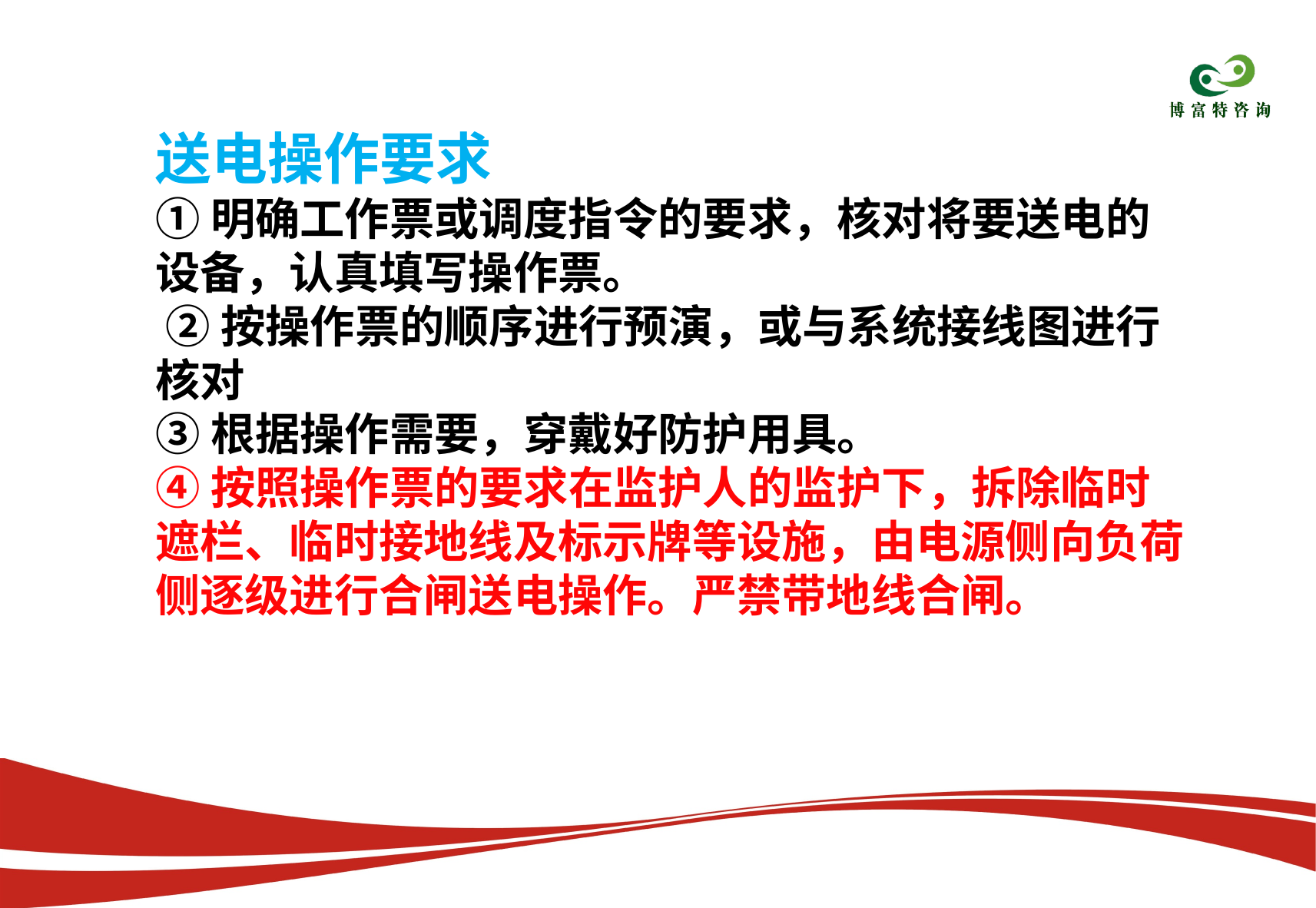

55
送电操作要求
①明确工作票或调度指令的要求，核对将要送电的设备，认真填写操作票。
 ②按操作票的顺序进行预演，或与系统接线图进行核对
③根据操作需要，穿戴好防护用具。
④按照操作票的要求在监护人的监护下，拆除临时遮栏、临时接地线及标示牌等设施，由电源侧向负荷侧逐级进行合闸送电操作。严禁带地线合闸。